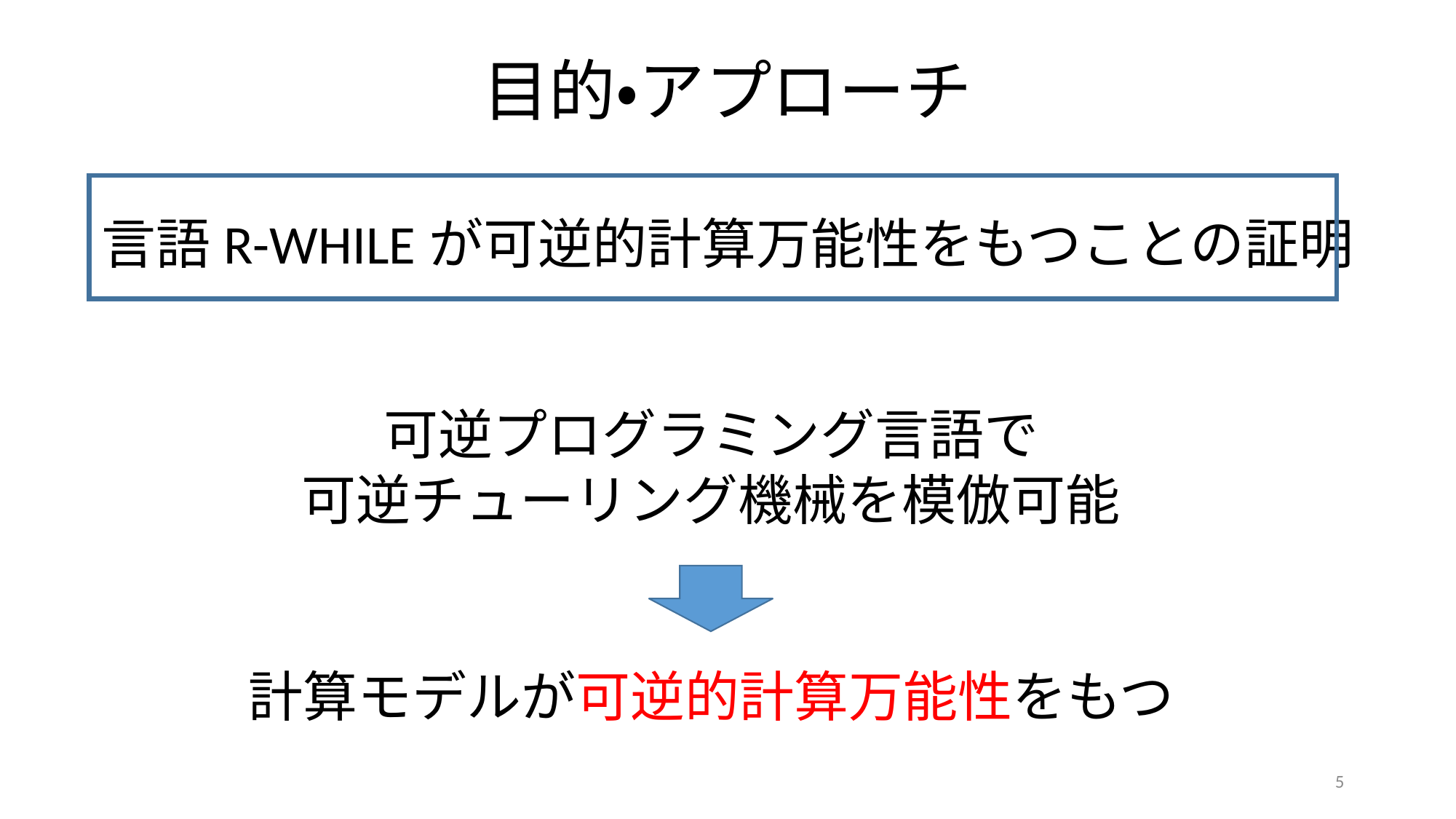

# 目的・アプローチ

言語R-WHILEが可逆的計算万能性をもつことの証明

可逆プログラミング言語で
可逆チューリング機械を模倣可能

計算モデルが可逆的計算万能性をもつ

5